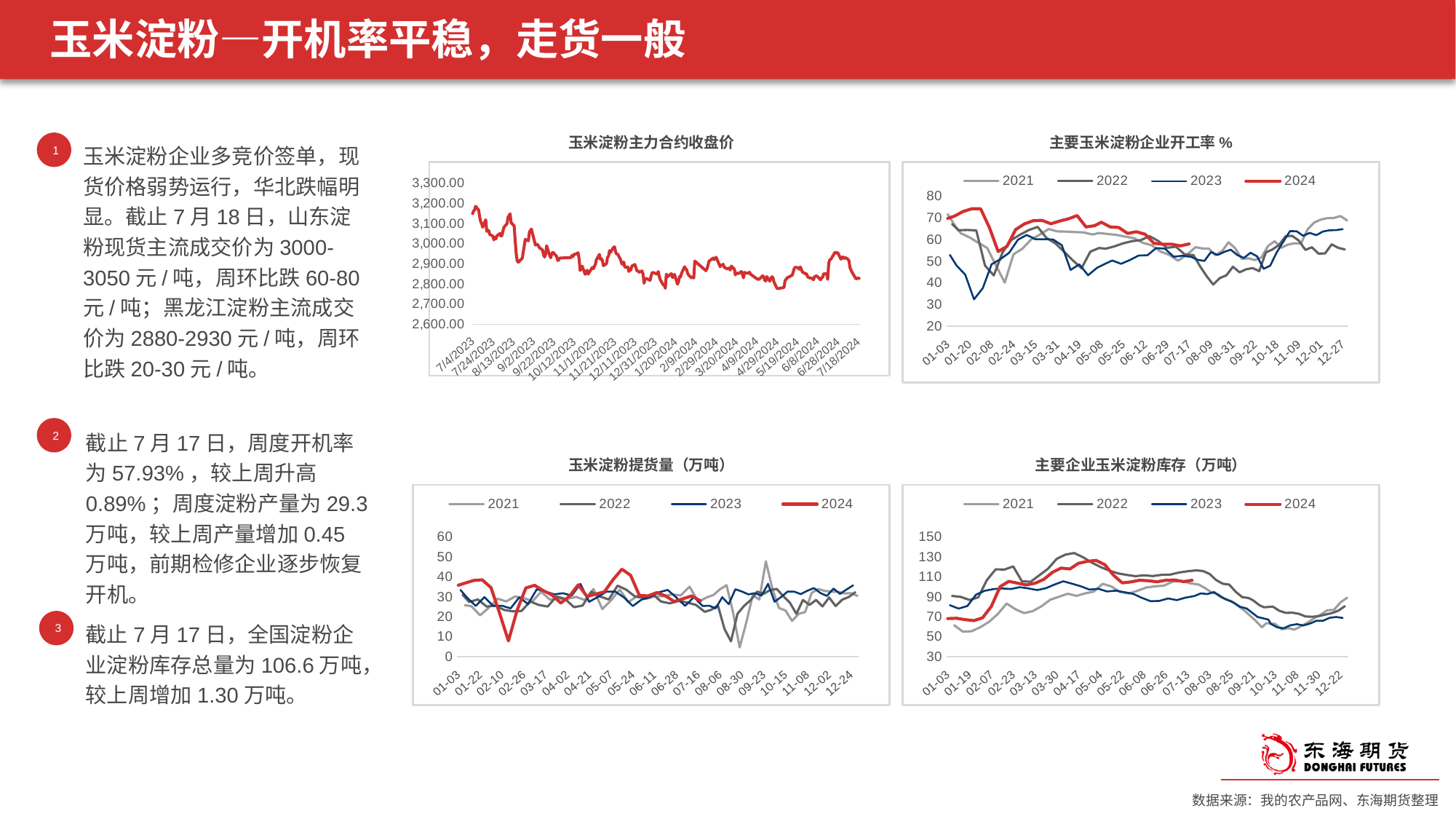

# 玉米淀粉—开机率平稳，走货一般
玉米淀粉主力合约收盘价
主要玉米淀粉企业开工率%

1
玉米淀粉企业多竞价签单，现货价格弱势运行，华北跌幅明显。截止7月18日，山东淀粉现货主流成交价为3000-3050元/吨，周环比跌60-80元/吨；黑龙江淀粉主流成交价为2880-2930元/吨，周环比跌20-30元/吨。

### Chart

| Category | 期货收盘价(活跃):玉米淀粉 |
|---|---|
| 45492 | 2828.0 |
| 45491 | 2830.0 |
| 45490 | 2828.0 |
| 45489 | 2825.0 |
| 45488 | 2833.0 |
| 45485 | 2858.0 |
| 45484 | 2869.0 |
| 45483 | 2881.0 |
| 45482 | 2915.0 |
| 45481 | 2923.0 |
| 45478 | 2932.0 |
| 45477 | 2927.0 |
| 45476 | 2934.0 |
| 45475 | 2934.0 |
| 45474 | 2923.0 |
| 45471 | 2955.0 |
| 45470 | 2952.0 |
| 45469 | 2957.0 |
| 45468 | 2956.0 |
| 45467 | 2947.0 |
| 45464 | 2922.0 |
| 45463 | 2920.0 |
| 45462 | 2903.0 |
| 45461 | 2823.0 |
| 45460 | 2850.0 |
| 45457 | 2851.0 |
| 45456 | 2832.0 |
| 45455 | 2832.0 |
| 45454 | 2821.0 |
| 45450 | 2841.0 |
| 45449 | 2838.0 |
| 45448 | 2836.0 |
| 45447 | 2821.0 |
| 45446 | 2827.0 |
| 45443 | 2831.0 |
| 45442 | 2832.0 |
| 45441 | 2839.0 |
| 45440 | 2851.0 |
| 45439 | 2851.0 |
| 45436 | 2860.0 |
| 45435 | 2873.0 |
| 45434 | 2885.0 |
| 45433 | 2873.0 |
| 45432 | 2881.0 |
| 45429 | 2883.0 |
| 45428 | 2877.0 |
| 45427 | 2859.0 |
| 45426 | 2844.0 |
| 45425 | 2841.0 |
| 45423 | None |
| 45422 | 2833.0 |
| 45421 | 2831.0 |
| 45420 | 2823.0 |
| 45419 | 2818.0 |
| 45418 | 2783.0 |
| 45412 | 2777.0 |
| 45411 | 2779.0 |
| 45410 | None |
| 45408 | 2810.0 |
| 45407 | 2832.0 |
| 45406 | 2836.0 |
| 45405 | 2827.0 |
| 45404 | 2814.0 |
| 45401 | 2837.0 |
| 45400 | 2815.0 |
| 45399 | 2818.0 |
| 45398 | 2835.0 |
| 45397 | 2841.0 |
| 45394 | 2826.0 |
| 45393 | 2823.0 |
| 45392 | 2824.0 |
| 45391 | 2827.0 |
| 45390 | 2830.0 |
| 45389 | None |
| 45385 | 2849.0 |
| 45384 | 2859.0 |
| 45383 | 2853.0 |
| 45380 | 2855.0 |
| 45379 | 2858.0 |
| 45378 | 2831.0 |
| 45377 | 2847.0 |
| 45376 | 2862.0 |
| 45373 | 2852.0 |
| 45372 | 2852.0 |
| 45371 | 2855.0 |
| 45370 | 2845.0 |
| 45369 | 2874.0 |
| 45366 | 2889.0 |
| 45365 | 2869.0 |
| 45364 | 2879.0 |
| 45363 | 2878.0 |
| 45362 | 2875.0 |
| 45359 | 2883.0 |
| 45358 | 2898.0 |
| 45357 | 2895.0 |
| 45356 | 2893.0 |
| 45355 | 2886.0 |
| 45352 | 2922.0 |
| 45351 | 2933.0 |
| 45350 | 2926.0 |
| 45349 | 2921.0 |
| 45348 | 2929.0 |
| 45345 | 2917.0 |
| 45344 | 2913.0 |
| 45343 | 2893.0 |
| 45342 | 2875.0 |
| 45341 | 2866.0 |
| 45340 | None |
| 45330 | 2914.0 |
| 45329 | 2830.0 |
| 45328 | 2835.0 |
| 45327 | 2830.0 |
| 45326 | None |
| 45324 | 2844.0 |
| 45323 | 2853.0 |
| 45322 | 2872.0 |
| 45321 | 2875.0 |
| 45320 | 2886.0 |
| 45317 | 2854.0 |
| 45316 | 2835.0 |
| 45315 | 2837.0 |
| 45314 | 2813.0 |
| 45313 | 2799.0 |
| 45310 | 2848.0 |
| 45309 | 2835.0 |
| 45308 | 2833.0 |
| 45307 | 2851.0 |
| 45306 | 2848.0 |
| 45303 | 2835.0 |
| 45302 | 2849.0 |
| 45301 | 2779.0 |
| 45300 | 2794.0 |
| 45299 | 2795.0 |
| 45296 | 2821.0 |
| 45295 | 2838.0 |
| 45294 | 2862.0 |
| 45293 | 2849.0 |
| 45289 | 2857.0 |
| 45288 | 2856.0 |
| 45287 | 2841.0 |
| 45286 | 2818.0 |
| 45285 | 2821.0 |
| 45282 | 2828.0 |
| 45281 | 2825.0 |
| 45280 | 2804.0 |
| 45279 | 2849.0 |
| 45278 | 2865.0 |
| 45275 | 2858.0 |
| 45274 | 2866.0 |
| 45273 | 2865.0 |
| 45272 | 2882.0 |
| 45271 | 2897.0 |
| 45268 | 2889.0 |
| 45267 | 2869.0 |
| 45266 | 2876.0 |
| 45265 | 2862.0 |
| 45264 | 2885.0 |
| 45261 | 2883.0 |
| 45260 | 2909.0 |
| 45259 | 2897.0 |
| 45258 | 2902.0 |
| 45257 | 2920.0 |
| 45254 | 2949.0 |
| 45253 | 2948.0 |
| 45252 | 2959.0 |
| 45251 | 2984.0 |
| 45250 | 2983.0 |
| 45247 | 2957.0 |
| 45246 | 2966.0 |
| 45245 | 2939.0 |
| 45244 | 2933.0 |
| 45243 | 2901.0 |
| 45240 | 2891.0 |
| 45239 | 2916.0 |
| 45238 | 2926.0 |
| 45237 | 2923.0 |
| 45236 | 2947.0 |
| 45233 | 2920.0 |
| 45232 | 2897.0 |
| 45231 | 2887.0 |
| 45230 | 2876.0 |
| 45229 | 2882.0 |
| 45226 | 2858.0 |
| 45225 | 2849.0 |
| 45224 | 2868.0 |
| 45223 | 2863.0 |
| 45222 | 2848.0 |
| 45219 | 2889.0 |
| 45218 | 2878.0 |
| 45217 | 2867.0 |
| 45216 | 2924.0 |
| 45215 | 2955.0 |
| 45212 | 2947.0 |
| 45211 | 2948.0 |
| 45210 | 2936.0 |
| 45209 | 2942.0 |
| 45208 | 2931.0 |
| 45207 | None |
| 45206 | None |
| 45197 | 2929.0 |
| 45196 | 2919.0 |
| 45195 | 2917.0 |
| 45194 | 2936.0 |
| 45191 | 2954.0 |
| 45190 | 2957.0 |
| 45189 | 2948.0 |
| 45188 | 2930.0 |
| 45187 | 2942.0 |
| 45184 | 2990.0 |
| 45183 | 2948.0 |
| 45182 | 2934.0 |
| 45181 | 2943.0 |
| 45180 | 2969.0 |
| 45177 | 2980.0 |
| 45176 | 2989.0 |
| 45175 | 2996.0 |
| 45174 | 2997.0 |
| 45173 | 2993.0 |
| 45170 | 3052.0 |
| 45169 | 3073.0 |
| 45168 | 3066.0 |
| 45167 | 3058.0 |
| 45166 | 3014.0 |
| 45163 | 3022.0 |
| 45162 | 2990.0 |
| 45161 | 2959.0 |
| 45160 | 2928.0 |
| 45159 | 2923.0 |
| 45156 | 2908.0 |
| 45155 | 2915.0 |
| 45154 | 2951.0 |
| 45153 | 3015.0 |
| 45152 | 3089.0 |
| 45149 | 3104.0 |
| 45148 | 3149.0 |
| 45147 | 3139.0 |
| 45146 | 3132.0 |
| 45145 | 3100.0 |
| 45142 | 3082.0 |
| 45141 | 3064.0 |
| 45140 | 3041.0 |
| 45139 | 3038.0 |
| 45138 | 3051.0 |
| 45135 | 3039.0 |
| 45134 | 3024.0 |
| 45133 | 3032.0 |
| 45132 | 3019.0 |
| 45131 | 3038.0 |
| 45128 | 3046.0 |
| 45127 | 3065.0 |
| 45126 | 3067.0 |
| 45125 | 3061.0 |
| 45124 | 3119.0 |
| 45121 | 3082.0 |
| 45120 | 3099.0 |
| 45119 | 3110.0 |
| 45118 | 3133.0 |
| 45117 | 3167.0 |
| 45114 | 3186.0 |
| 45113 | 3167.0 |
| 45112 | 3162.0 |
| 45111 | 3149.0 |

### Chart

| Category | 2021 | 2022 | 2023 | 2024 |
|---|---|---|---|---|
| 01-03 | 71.64 | None | None | 69.68 |
| 01-04 | None | None | 52.87 | None |
| 01-05 | None | 67.12 | None | None |
| 01-10 | None | None | None | 70.71 |
| 01-11 | 65.24 | None | 48.02 | None |
| 01-12 | None | 64.22 | None | None |
| 01-13 | 62.84 | None | None | None |
| 01-17 | None | None | None | 72.86 |
| 01-18 | None | None | 43.76 | None |
| 01-19 | None | 64.37 | None | None |
| 01-20 | 60.92 | None | None | None |
| 01-24 | None | None | None | 74.11 |
| 01-25 | None | None | 32.41 | None |
| 01-26 | None | 64.16 | None | None |
| 01-27 | 58.43 | None | None | None |
| 01-31 | None | None | None | 74.11 |
| 02-01 | None | None | 37.55 | None |
| 02-02 | None | 47.96 | None | None |
| 02-03 | 56.06 | None | None | None |
| 02-07 | None | None | None | 65.49 |
| 02-08 | None | None | 48.56 | None |
| 02-09 | None | 43.42 | None | None |
| 02-10 | 48.06 | None | None | None |
| 02-14 | None | None | None | 54.45 |
| 02-15 | None | None | 50.91 | None |
| 02-16 | None | 54.12 | None | None |
| 02-17 | 40.07 | None | None | None |
| 02-21 | None | None | None | 56.8 |
| 02-22 | None | None | 53.86 | None |
| 02-23 | None | 59.74 | None | None |
| 02-24 | 53.15 | None | None | None |
| 02-28 | None | None | None | 64.55 |
| 03-01 | None | None | 59.85 | None |
| 03-02 | None | 62.2 | None | None |
| 03-04 | 55.71 | None | None | None |
| 03-06 | None | None | None | 67.16 |
| 03-08 | None | None | 62.07 | None |
| 03-09 | None | 64.35 | None | None |
| 03-10 | 59.95 | None | None | None |
| 03-13 | None | None | None | 68.66 |
| 03-15 | None | None | 60.11 | None |
| 03-16 | None | 65.78 | None | None |
| 03-17 | 62.24 | None | None | None |
| 03-20 | None | None | None | 68.78 |
| 03-22 | None | None | 60.11 | None |
| 03-23 | None | 60.69 | None | None |
| 03-24 | 64.78 | None | None | None |
| 03-27 | None | None | None | 67.2 |
| 03-29 | None | None | 59.98 | None |
| 03-30 | None | 58.21 | None | None |
| 03-31 | 63.7 | None | None | None |
| 04-03 | None | None | None | 68.47 |
| 04-05 | None | None | 57.33 | None |
| 04-06 | None | 54.41 | None | None |
| 04-08 | 63.62 | None | None | None |
| 04-10 | None | None | None | 69.49 |
| 04-12 | None | None | 45.97 | None |
| 04-13 | None | 50.38 | None | None |
| 04-15 | 63.4 | None | None | None |
| 04-17 | None | None | None | 71.0 |
| 04-19 | None | None | 48.5 | None |
| 04-20 | None | 46.74 | None | None |
| 04-21 | 63.24 | None | None | None |
| 04-24 | None | None | None | 65.76 |
| 04-26 | None | None | 43.52 | None |
| 04-27 | None | 54.37 | None | None |
| 04-29 | 62.26 | None | None | None |
| 05-01 | None | None | None | 66.35 |
| 05-03 | None | None | 46.87 | None |
| 05-05 | 62.94 | 56.06 | None | None |
| 05-08 | None | None | None | 67.95 |
| 05-10 | None | None | 48.42 | None |
| 05-11 | None | 55.73 | None | None |
| 05-12 | 62.49 | None | None | None |
| 05-15 | None | None | None | 65.78 |
| 05-17 | None | None | 50.3 | None |
| 05-18 | None | 56.82 | None | None |
| 05-19 | 62.06 | None | None | None |
| 05-22 | None | None | None | 65.5 |
| 05-24 | None | None | 48.77 | None |
| 05-25 | None | 58.22 | None | None |
| 05-26 | 61.29 | None | None | None |
| 05-29 | None | None | None | 62.75 |
| 05-31 | None | None | 50.5 | None |
| 06-01 | None | 59.19 | None | None |
| 06-02 | 60.53 | None | None | None |
| 06-05 | None | None | None | 63.56 |
| 06-07 | None | None | 52.59 | None |
| 06-08 | None | 59.68 | None | None |
| 06-10 | 58.4 | None | None | None |
| 06-12 | None | None | None | 62.38 |
| 06-14 | None | None | 52.72 | None |
| 06-15 | None | 61.52 | None | None |
| 06-17 | 57.34 | None | None | None |
| 06-19 | None | None | None | 58.22 |
| 06-21 | None | None | 56.02 | None |
| 06-22 | None | 59.26 | None | None |
| 06-23 | 54.43 | None | None | None |
| 06-26 | None | None | None | 57.81 |
| 06-28 | None | None | 55.77 | None |
| 06-29 | None | 56.13 | None | None |
| 06-30 | 52.88 | None | None | None |
| 07-03 | None | None | None | 57.83 |
| 07-05 | None | None | 52.03 | None |
| 07-06 | None | 56.66 | None | None |
| 07-07 | 50.19 | None | None | None |
| 07-10 | None | None | None | 57.04 |
| 07-12 | None | None | 52.51 | None |
| 07-13 | None | 53.16 | None | None |
| 07-14 | 52.93 | None | None | None |
| 07-17 | None | None | None | 57.93 |
| 07-19 | None | None | 51.96 | None |
| 07-20 | None | 52.78 | None | None |
| 07-21 | 56.44 | None | None | None |
| 07-26 | None | None | 50.58 | None |
| 07-27 | None | 47.65 | None | None |
| 07-28 | 55.84 | None | None | None |
| 08-02 | None | None | 50.13 | None |
| 08-03 | None | 43.1 | None | None |
| 08-04 | 55.76 | None | None | None |
| 08-09 | None | None | 54.21 | None |
| 08-10 | None | 39.21 | None | None |
| 08-11 | 52.77 | None | None | None |
| 08-16 | None | None | 52.81 | None |
| 08-17 | None | 42.2 | None | None |
| 08-18 | 54.59 | None | None | None |
| 08-23 | None | None | 54.25 | None |
| 08-24 | None | 43.46 | None | None |
| 08-25 | 58.69 | None | None | None |
| 08-30 | None | None | 55.29 | None |
| 08-31 | None | 47.43 | None | None |
| 09-01 | 55.96 | None | None | None |
| 09-06 | None | None | 52.81 | None |
| 09-07 | None | 44.85 | None | None |
| 09-08 | 51.05 | None | None | None |
| 09-13 | None | None | 51.47 | None |
| 09-14 | None | 46.25 | None | None |
| 09-15 | 51.28 | None | None | None |
| 09-20 | None | None | 53.86 | None |
| 09-21 | None | 46.79 | None | None |
| 09-22 | 50.52 | None | None | None |
| 09-27 | None | None | 52.2 | None |
| 09-28 | None | 45.42 | None | None |
| 09-29 | 51.69 | None | None | None |
| 10-04 | None | None | 46.46 | None |
| 10-05 | None | 54.01 | None | None |
| 10-06 | 57.01 | None | None | None |
| 10-11 | None | None | 47.93 | None |
| 10-12 | None | 55.38 | None | None |
| 10-13 | 59.16 | None | None | None |
| 10-18 | None | None | 54.13 | None |
| 10-19 | None | 57.49 | None | None |
| 10-20 | 56.14 | None | None | None |
| 10-25 | None | None | 59.04 | None |
| 10-26 | None | 61.5 | None | None |
| 10-27 | 57.58 | None | None | None |
| 11-01 | None | None | 63.83 | None |
| 11-02 | None | 61.66 | None | None |
| 11-03 | 58.24 | None | None | None |
| 11-08 | None | None | 63.79 | None |
| 11-09 | None | 59.49 | None | None |
| 11-10 | 58.05 | None | None | None |
| 11-15 | None | None | 61.67 | None |
| 11-16 | None | 55.2 | None | None |
| 11-17 | 64.61 | None | None | None |
| 11-22 | None | None | 63.01 | None |
| 11-23 | None | 56.4 | None | None |
| 11-24 | 67.78 | None | None | None |
| 11-29 | None | None | 61.97 | None |
| 11-30 | None | 53.47 | None | None |
| 12-01 | 69.14 | None | None | None |
| 12-06 | None | None | 63.63 | None |
| 12-07 | None | 53.57 | None | None |
| 12-08 | 69.81 | None | None | None |
| 12-13 | None | None | 64.22 | None |
| 12-14 | None | 57.75 | None | None |
| 12-15 | 69.87 | None | None | None |
| 12-20 | None | None | 64.29 | None |
| 12-21 | None | 56.11 | None | None |
| 12-22 | 70.79 | None | None | None |
| 12-27 | None | None | 64.76 | None |
| 12-28 | None | 55.39 | None | None |
| 12-29 | 68.76 | None | None | None |
2
截止7月17日，周度开机率为57.93%，较上周升高0.89%；周度淀粉产量为29.3万吨，较上周产量增加0.45万吨，前期检修企业逐步恢复开机。
玉米淀粉提货量（万吨）

主要企业玉米淀粉库存（万吨）

### Chart

| Category | 2021 | 2022 | 2023 | 2024 |
|---|---|---|---|---|
| 01-03 | None | None | None | 35.85 |
| 01-06 | None | None | 33.47 | None |
| 01-07 | None | 31.03 | None | None |
| 01-08 | 25.78 | None | None | None |
| 01-13 | None | None | 29.64 | None |
| 01-14 | None | 27.43 | None | None |
| 01-15 | 25.32 | None | None | None |
| 01-17 | None | None | None | 38.21 |
| 01-20 | None | None | 25.43 | None |
| 01-21 | None | 28.7 | None | None |
| 01-22 | 20.69 | None | None | None |
| 01-24 | None | None | None | 38.54 |
| 01-27 | None | None | 29.89 | None |
| 01-28 | None | 25.11 | None | None |
| 01-29 | 24.6 | None | None | None |
| 01-31 | None | None | None | 34.59 |
| 02-03 | None | None | 25.39 | None |
| 02-04 | None | 25.67 | None | None |
| 02-05 | 29.08 | None | None | None |
| 02-07 | None | None | None | 21.63 |
| 02-10 | None | None | 25.55 | None |
| 02-11 | None | 23.44 | None | None |
| 02-12 | 27.7 | None | None | None |
| 02-14 | None | None | None | 7.86999999999999 |
| 02-17 | None | None | 24.21 | None |
| 02-18 | None | 22.72 | None | None |
| 02-19 | 30.16 | None | None | None |
| 02-21 | None | None | None | 23.35 |
| 02-24 | None | None | 29.8 | None |
| 02-25 | None | 22.93 | None | None |
| 02-26 | 29.44 | None | None | None |
| 02-28 | None | None | None | 34.45 |
| 03-03 | None | None | 26.35 | None |
| 03-04 | None | 27.66 | None | None |
| 03-05 | 27.7 | None | None | None |
| 03-06 | None | None | None | 35.77 |
| 03-10 | None | None | 33.82 | None |
| 03-11 | None | 25.9 | None | None |
| 03-12 | 32.55 | None | None | None |
| 03-13 | None | None | None | 33.08 |
| 03-17 | None | None | 32.68 | None |
| 03-18 | None | 25.13 | None | None |
| 03-19 | 28.65 | None | None | None |
| 03-20 | None | None | None | 30.89 |
| 03-24 | None | None | 31.25 | None |
| 03-25 | None | 30.21 | None | None |
| 03-26 | 29.02 | None | None | None |
| 03-27 | None | None | None | 26.89 |
| 03-31 | None | None | 31.83 | None |
| 04-01 | None | 28.93 | None | None |
| 04-02 | 29.03 | None | None | None |
| 04-03 | None | None | None | 30.33 |
| 04-07 | None | None | 30.61 | None |
| 04-08 | None | 24.81 | None | None |
| 04-09 | 29.97 | None | None | None |
| 04-10 | None | None | None | 36.05 |
| 04-14 | None | None | 36.52 | None |
| 04-15 | None | 25.61 | None | None |
| 04-16 | 28.42 | None | None | None |
| 04-17 | None | None | None | 30.21 |
| 04-21 | None | None | 27.54 | None |
| 04-22 | None | 32.59 | None | None |
| 04-23 | 33.95 | None | None | None |
| 04-24 | None | None | None | 31.36 |
| 04-28 | None | None | 29.93 | None |
| 04-29 | None | 30.19 | None | None |
| 04-30 | 23.87 | None | None | None |
| 05-01 | None | None | None | 32.56 |
| 05-05 | None | None | 32.66 | None |
| 05-06 | None | 28.67 | None | None |
| 05-07 | 28.16 | None | None | None |
| 05-08 | None | None | None | 38.67 |
| 05-12 | None | None | 32.6 | None |
| 05-13 | None | 35.62 | None | None |
| 05-14 | 33.67 | None | None | None |
| 05-15 | None | None | None | 43.87 |
| 05-17 | None | None | 29.7 | None |
| 05-20 | None | 33.6 | None | None |
| 05-21 | 27.29 | None | None | None |
| 05-22 | None | None | None | 40.83 |
| 05-24 | None | None | 25.38 | None |
| 05-27 | None | 30.19 | None | None |
| 05-28 | 30.45 | None | None | None |
| 05-29 | None | None | None | 30.74 |
| 05-31 | None | None | 28.61 | None |
| 06-03 | None | 29.4 | None | None |
| 06-04 | 28.93 | None | None | None |
| 06-05 | None | None | None | 30.45 |
| 06-07 | None | None | 29.93 | None |
| 06-10 | None | 31.41 | None | None |
| 06-11 | 30.26 | None | None | None |
| 06-12 | None | None | None | 32.15 |
| 06-14 | None | None | 32.3 | None |
| 06-17 | None | 27.62 | None | None |
| 06-18 | 30.24 | None | None | None |
| 06-19 | None | None | None | 30.45 |
| 06-21 | None | None | 33.47 | None |
| 06-24 | None | 26.77 | None | None |
| 06-25 | 31.22 | None | None | None |
| 06-26 | None | None | None | 27.64 |
| 06-28 | None | None | 29.64 | None |
| 07-01 | None | 27.9 | None | None |
| 07-02 | 30.7 | None | None | None |
| 07-03 | None | None | None | 29.05 |
| 07-05 | None | None | 25.43 | None |
| 07-08 | None | 27.17 | None | None |
| 07-09 | 35.09 | None | None | None |
| 07-10 | None | None | None | 30.45 |
| 07-12 | None | None | 29.89 | None |
| 07-15 | None | 25.9 | None | None |
| 07-16 | 27.51 | None | None | None |
| 07-17 | None | None | None | 28.0 |
| 07-19 | None | None | 25.39 | None |
| 07-22 | None | 22.51 | None | None |
| 07-23 | 29.76 | None | None | None |
| 07-26 | None | None | 25.55 | None |
| 07-29 | None | 23.53 | None | None |
| 07-30 | 30.96 | None | None | None |
| 08-02 | None | None | 24.21 | None |
| 08-05 | None | 25.76 | None | None |
| 08-06 | 33.84 | None | None | None |
| 08-09 | None | None | 29.8 | None |
| 08-12 | None | 13.96 | None | None |
| 08-13 | 35.83 | None | None | None |
| 08-16 | None | None | 26.35 | None |
| 08-19 | None | 7.69 | None | None |
| 08-20 | 21.95 | None | None | None |
| 08-23 | None | None | 33.82 | None |
| 08-26 | None | 21.52 | None | None |
| 08-27 | 4.61999999999999 | None | None | None |
| 08-30 | None | None | 32.68 | None |
| 09-02 | None | 25.42 | None | None |
| 09-03 | 17.01 | None | None | None |
| 09-06 | None | None | 31.25 | None |
| 09-09 | None | 28.31 | None | None |
| 09-10 | 30.77 | None | None | None |
| 09-14 | None | None | 31.83 | None |
| 09-16 | None | 32.63 | None | None |
| 09-17 | 28.68 | None | None | None |
| 09-21 | None | None | 30.61 | None |
| 09-23 | None | 31.52 | None | None |
| 09-24 | 47.78 | None | None | None |
| 09-27 | None | None | 36.52 | None |
| 09-30 | None | 33.47 | None | None |
| 10-01 | 34.11 | None | None | None |
| 10-04 | None | None | 27.54 | None |
| 10-07 | None | 33.97 | None | None |
| 10-08 | 24.41 | None | None | None |
| 10-11 | None | None | 29.93 | None |
| 10-14 | None | 30.3 | None | None |
| 10-15 | 23.14 | None | None | None |
| 10-18 | None | None | 32.66 | None |
| 10-21 | None | 27.08 | None | None |
| 10-22 | 17.94 | None | None | None |
| 10-25 | None | None | 32.6 | None |
| 10-28 | None | 21.48 | None | None |
| 10-29 | 21.45 | None | None | None |
| 11-01 | None | None | 31.37 | None |
| 11-04 | None | 28.44 | None | None |
| 11-05 | 22.37 | None | None | None |
| 11-08 | None | None | 33.05 | None |
| 11-11 | None | 25.96 | None | None |
| 11-12 | 31.99 | None | None | None |
| 11-15 | None | None | 34.41 | None |
| 11-18 | None | 28.46 | None | None |
| 11-19 | 33.94 | None | None | None |
| 11-22 | None | None | 31.93 | None |
| 11-25 | None | 25.19 | None | None |
| 11-26 | 32.97 | None | None | None |
| 11-29 | None | None | 30.47 | None |
| 12-02 | None | 29.7 | None | None |
| 12-03 | 32.63 | None | None | None |
| 12-06 | None | None | 34.16 | None |
| 12-09 | None | 25.38 | None | None |
| 12-10 | 32.54 | None | None | None |
| 12-13 | None | None | 31.48 | None |
| 12-16 | None | 28.61 | None | None |
| 12-17 | 31.7 | None | None | None |
| 12-20 | None | None | 33.71 | None |
| 12-23 | None | 29.93 | None | None |
| 12-24 | 31.84 | None | None | None |
| 12-27 | None | None | 35.77 | None |
| 12-30 | None | 32.3 | None | None |
| 12-31 | 30.53 | None | None | None |

### Chart

| Category | 2021 | 2022 | 2023 | 2024 |
|---|---|---|---|---|
| 01-03 | None | None | None | 68.2 |
| 01-04 | None | None | 81.6 | None |
| 01-05 | None | 90.9 | None | None |
| 01-06 | 61.5 | None | None | None |
| 01-10 | None | None | None | 68.5 |
| 01-11 | None | None | 78.2 | None |
| 01-12 | None | 89.95 | None | None |
| 01-13 | 55.0 | None | None | None |
| 01-17 | None | None | None | 67.15 |
| 01-18 | None | None | 80.8 | None |
| 01-19 | None | 86.9 | None | None |
| 01-20 | 55.5 | None | None | None |
| 01-24 | None | None | None | 66.1 |
| 01-25 | None | None | 92.3 | None |
| 01-26 | None | 89.45 | None | None |
| 01-27 | 59.6 | None | None | None |
| 01-31 | None | None | None | 69.0 |
| 02-01 | None | None | 96.1 | None |
| 02-02 | None | 107.01 | None | None |
| 02-03 | 65.0 | None | None | None |
| 02-07 | None | None | None | 80.5 |
| 02-08 | None | None | 97.8 | None |
| 02-09 | None | 117.65 | None | None |
| 02-10 | 72.9 | None | None | None |
| 02-14 | None | None | None | 100.17 |
| 02-15 | None | None | 98.4 | None |
| 02-16 | None | 117.4 | None | None |
| 02-17 | 83.3 | None | None | None |
| 02-21 | None | None | None | 105.55 |
| 02-22 | None | None | 97.9 | None |
| 02-23 | None | 120.5 | None | None |
| 02-24 | 77.6 | None | None | None |
| 02-28 | None | None | None | 103.75 |
| 03-01 | None | None | 99.7 | None |
| 03-02 | None | 105.6 | None | None |
| 03-03 | 73.7 | None | None | None |
| 03-06 | None | None | None | 101.95 |
| 03-08 | None | None | 98.5 | None |
| 03-09 | None | 105.1 | None | None |
| 03-10 | 75.7 | None | None | None |
| 03-13 | None | None | None | 103.6 |
| 03-15 | None | None | 96.8 | None |
| 03-16 | None | 111.7 | None | None |
| 03-17 | 80.6 | None | None | None |
| 03-20 | None | None | None | 107.5 |
| 03-22 | None | None | 98.7 | None |
| 03-23 | None | 118.3 | None | None |
| 03-24 | 87.1 | None | None | None |
| 03-27 | None | None | None | 114.6 |
| 03-29 | None | None | 102.4 | None |
| 03-30 | None | 128.16 | None | None |
| 03-31 | 90.1 | None | None | None |
| 04-03 | None | None | None | 118.9 |
| 04-05 | None | None | 105.6 | None |
| 04-06 | None | 132.45 | None | None |
| 04-07 | 93.1 | None | None | None |
| 04-10 | None | None | None | 118.0 |
| 04-12 | None | None | 103.2 | None |
| 04-13 | None | 133.96 | None | None |
| 04-14 | 91.0 | None | None | None |
| 04-17 | None | None | None | 123.7 |
| 04-19 | None | None | 100.6 | None |
| 04-20 | None | 129.75 | None | None |
| 04-21 | 93.5 | None | None | None |
| 04-24 | None | None | None | 125.6 |
| 04-26 | None | None | 97.3 | None |
| 04-27 | None | 124.45 | None | None |
| 04-28 | 95.3 | None | None | None |
| 05-01 | None | None | None | 126.6 |
| 05-03 | None | None | 98.1 | None |
| 05-04 | None | 119.95 | None | None |
| 05-05 | 103.1 | None | None | None |
| 05-08 | None | None | None | 122.3 |
| 05-10 | None | None | 95.4 | None |
| 05-11 | None | 116.35 | None | None |
| 05-12 | 100.4 | None | None | None |
| 05-15 | None | None | None | 111.7 |
| 05-17 | None | None | 96.2 | None |
| 05-18 | None | 113.55 | None | None |
| 05-19 | 94.9 | None | None | None |
| 05-22 | None | None | None | 104.0 |
| 05-24 | None | None | 94.7 | None |
| 05-25 | None | 112.05 | None | None |
| 05-26 | 93.4 | None | None | None |
| 05-29 | None | None | None | 105.0 |
| 05-31 | None | None | 93.0 | None |
| 06-01 | None | 110.7 | None | None |
| 06-02 | 96.1 | None | None | None |
| 06-05 | None | None | None | 106.7 |
| 06-07 | None | None | 89.0 | None |
| 06-08 | None | 111.6 | None | None |
| 06-09 | 99.4 | None | None | None |
| 06-12 | None | None | None | 106.1 |
| 06-14 | None | None | 85.6 | None |
| 06-15 | None | 110.85 | None | None |
| 06-16 | 100.5 | None | None | None |
| 06-19 | None | None | None | 105.1 |
| 06-21 | None | None | 85.9 | None |
| 06-22 | None | 112.1 | None | None |
| 06-23 | 101.2 | None | None | None |
| 06-26 | None | None | None | 106.7 |
| 06-28 | None | None | 88.4 | None |
| 06-29 | None | 112.35 | None | None |
| 06-30 | 105.2 | None | None | None |
| 07-03 | None | None | None | 106.9 |
| 07-05 | None | None | 86.7 | None |
| 07-06 | None | 114.4 | None | None |
| 07-07 | 105.9 | None | None | None |
| 07-10 | None | None | None | 105.3 |
| 07-12 | None | None | 89.2 | None |
| 07-13 | None | 115.7 | None | None |
| 07-14 | 103.6 | None | None | None |
| 07-17 | None | None | None | 106.6 |
| 07-19 | None | None | 90.8 | None |
| 07-20 | None | 116.6 | None | None |
| 07-21 | 102.4 | None | None | None |
| 07-26 | None | None | 93.5 | None |
| 07-27 | None | 115.9 | None | None |
| 07-28 | 98.7 | None | None | None |
| 08-02 | None | None | 92.8 | None |
| 08-03 | None | 113.0 | None | None |
| 08-04 | 94.3 | None | None | None |
| 08-09 | None | None | 94.8 | None |
| 08-10 | None | 106.9 | None | None |
| 08-11 | 92.5 | None | None | None |
| 08-16 | None | None | 90.1 | None |
| 08-17 | None | 103.2 | None | None |
| 08-18 | 87.8 | None | None | None |
| 08-23 | None | None | 87.1 | None |
| 08-24 | None | 102.3 | None | None |
| 08-25 | 85.7 | None | None | None |
| 08-30 | None | None | 84.2 | None |
| 08-31 | None | 95.0 | None | None |
| 09-01 | 80.9 | None | None | None |
| 09-06 | None | None | 80.0 | None |
| 09-07 | None | 89.7 | None | None |
| 09-08 | 76.2 | None | None | None |
| 09-13 | None | None | 78.3 | None |
| 09-14 | None | 88.8 | None | None |
| 09-15 | 70.2 | None | None | None |
| 09-21 | None | 86.4 | None | None |
| 09-22 | 66.3 | None | None | None |
| 09-27 | None | None | 69.8 | None |
| 09-28 | None | 81.4 | None | None |
| 09-29 | 59.4 | None | None | None |
| 10-05 | None | 79.5 | None | None |
| 10-06 | 63.6 | None | None | None |
| 10-07 | None | None | 67.2 | None |
| 10-11 | None | None | 63.0 | None |
| 10-12 | None | 80.2 | None | None |
| 10-13 | 62.9 | None | None | None |
| 10-18 | None | None | 59.4 | None |
| 10-19 | None | 76.0 | None | None |
| 10-20 | 57.4 | None | None | None |
| 10-25 | None | None | 58.5 | None |
| 10-26 | None | 73.9 | None | None |
| 10-27 | 58.6 | None | None | None |
| 11-01 | None | None | 61.4 | None |
| 11-02 | None | 74.1 | None | None |
| 11-03 | 57.2 | None | None | None |
| 11-08 | None | None | 62.6 | None |
| 11-09 | None | 72.9 | None | None |
| 11-10 | 60.6 | None | None | None |
| 11-15 | None | None | 61.3 | None |
| 11-16 | None | 70.3 | None | None |
| 11-17 | 64.25 | None | None | None |
| 11-22 | None | None | 63.2 | None |
| 11-23 | None | 70.0 | None | None |
| 11-24 | 68.6 | None | None | None |
| 11-29 | None | None | 66.0 | None |
| 11-30 | None | 70.6 | None | None |
| 12-01 | 72.31 | None | None | None |
| 12-06 | None | None | 66.0 | None |
| 12-07 | None | 72.2 | None | None |
| 12-08 | 76.57 | None | None | None |
| 12-13 | None | None | 69.0 | None |
| 12-14 | None | 73.7 | None | None |
| 12-15 | 76.9 | None | None | None |
| 12-20 | None | None | 69.8 | None |
| 12-21 | None | 76.1 | None | None |
| 12-22 | 84.52 | None | None | None |
| 12-27 | None | None | 68.8 | None |
| 12-28 | None | 80.6 | None | None |
| 12-29 | 89.05 | None | None | None |
3
截止7月17日，全国淀粉企业淀粉库存总量为106.6万吨，较上周增加1.30万吨。
数据来源：我的农产品网、东海期货整理